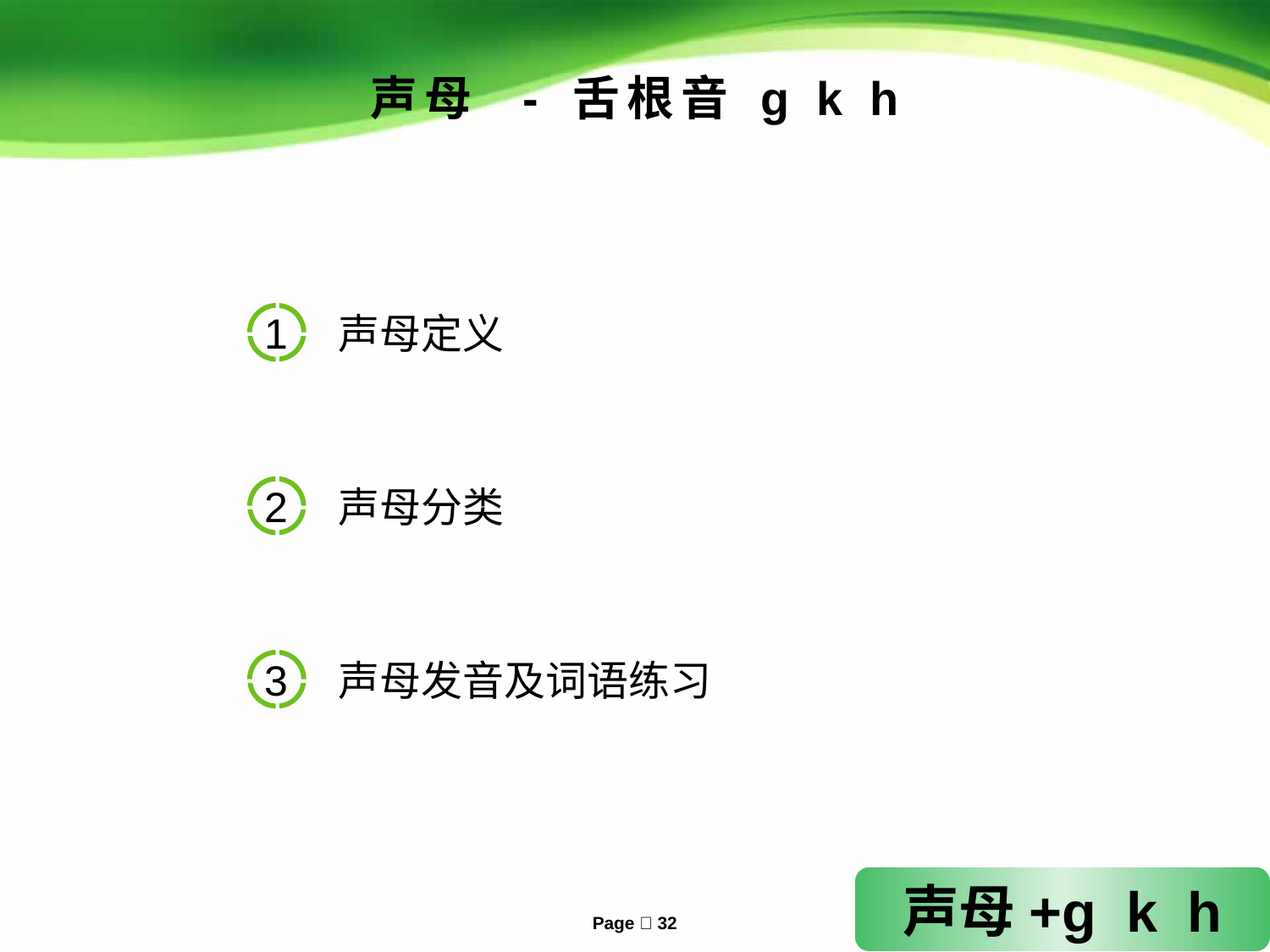

声母  - 舌根音 g k h
声母定义
1
声母分类
2
声母发音及词语练习
3
声母+g k h